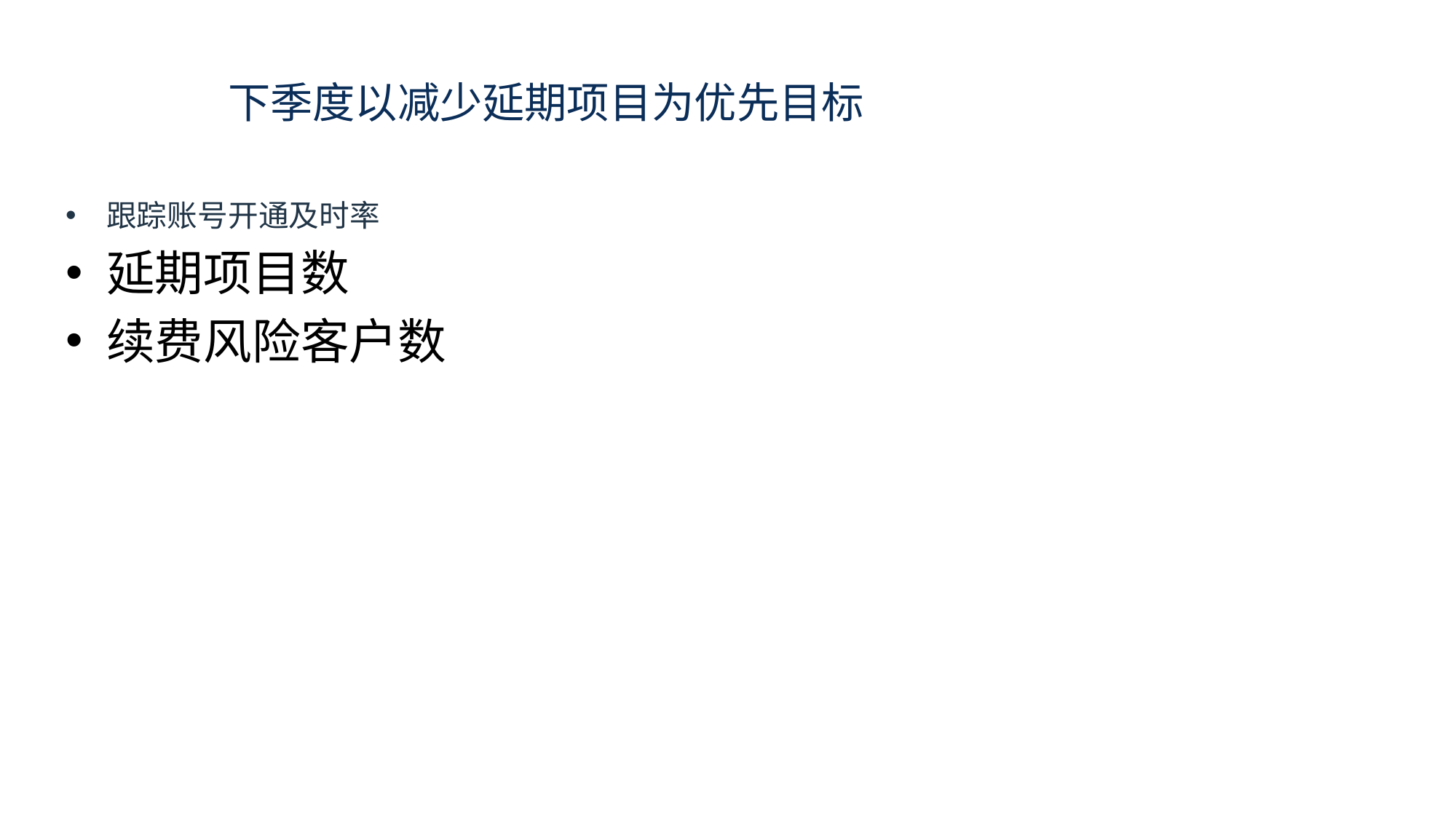

# 下季度以减少延期项目为优先目标
跟踪账号开通及时率
延期项目数
续费风险客户数